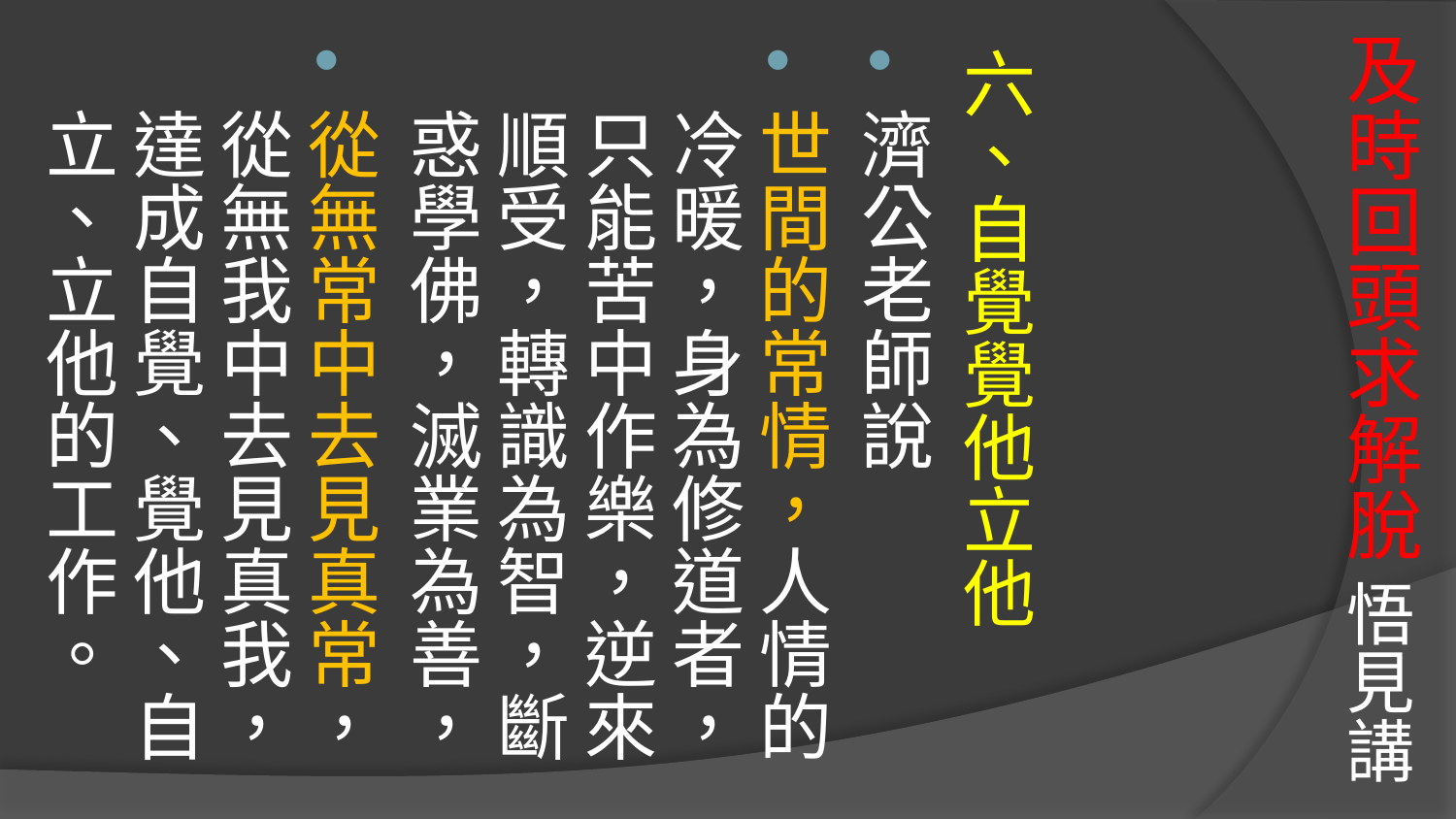

# 及時回頭求解脫 悟見講
六、自覺覺他立他
濟公老師說
世間的常情，人情的冷暖，身為修道者，只能苦中作樂，逆來順受，轉識為智，斷惑學佛，滅業為善，
從無常中去見真常，從無我中去見真我，達成自覺、覺他、自立、立他的工作。